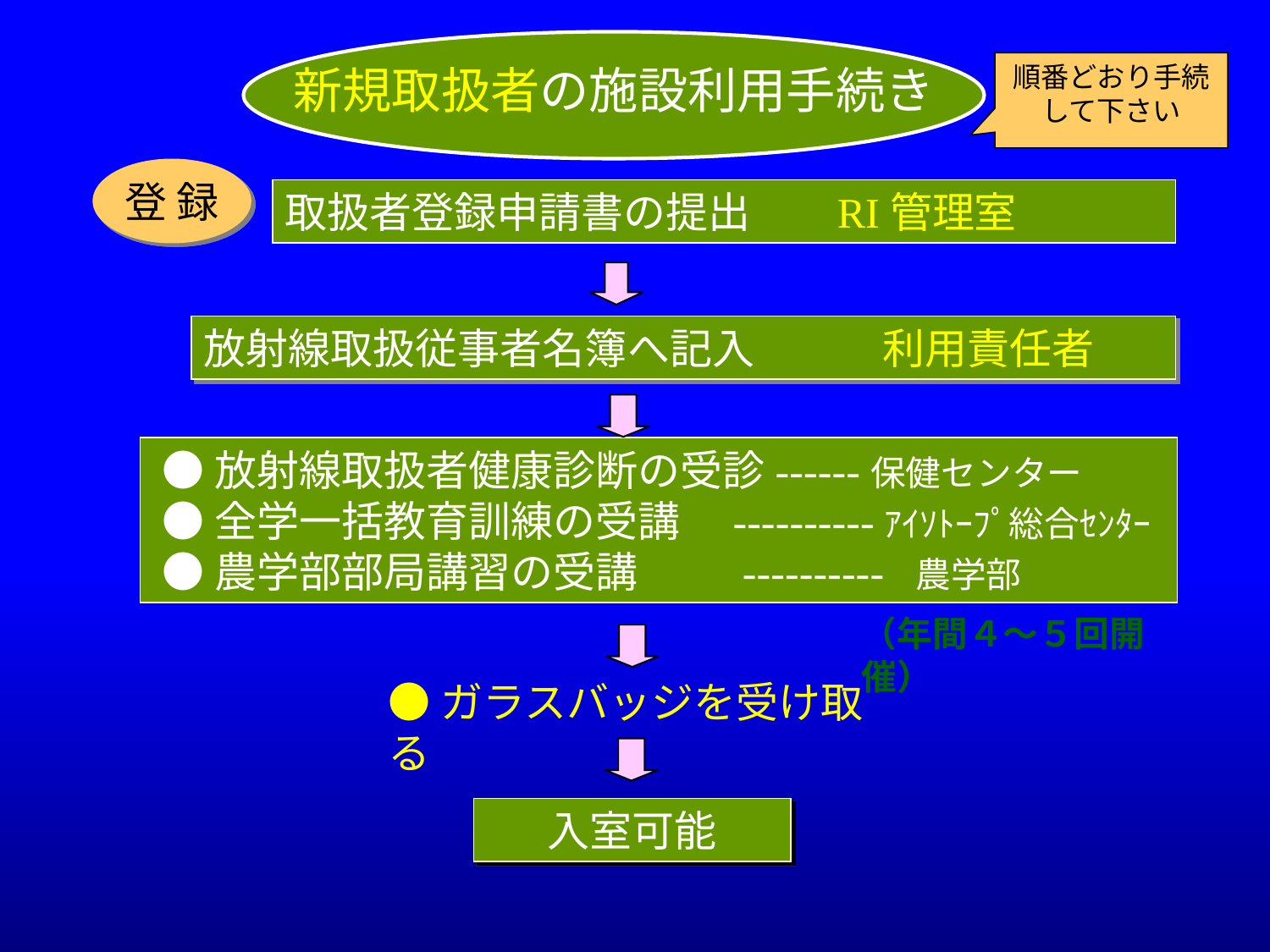

新規取扱者の施設利用手続き
順番どおり手続して下さい

登 録
取扱者登録申請書の提出          RI管理室

放射線取扱従事者名簿へ記入　         利用責任者

●ガラスバッジを受け取る

入室可能

 ●放射線取扱者健康診断の受診------保健センター
 ●全学一括教育訓練の受講　----------ｱｲｿﾄｰﾌﾟ総合ｾﾝﾀｰ
 ●農学部部局講習の受講　 　----------  農学部

（年間４～５回開催）